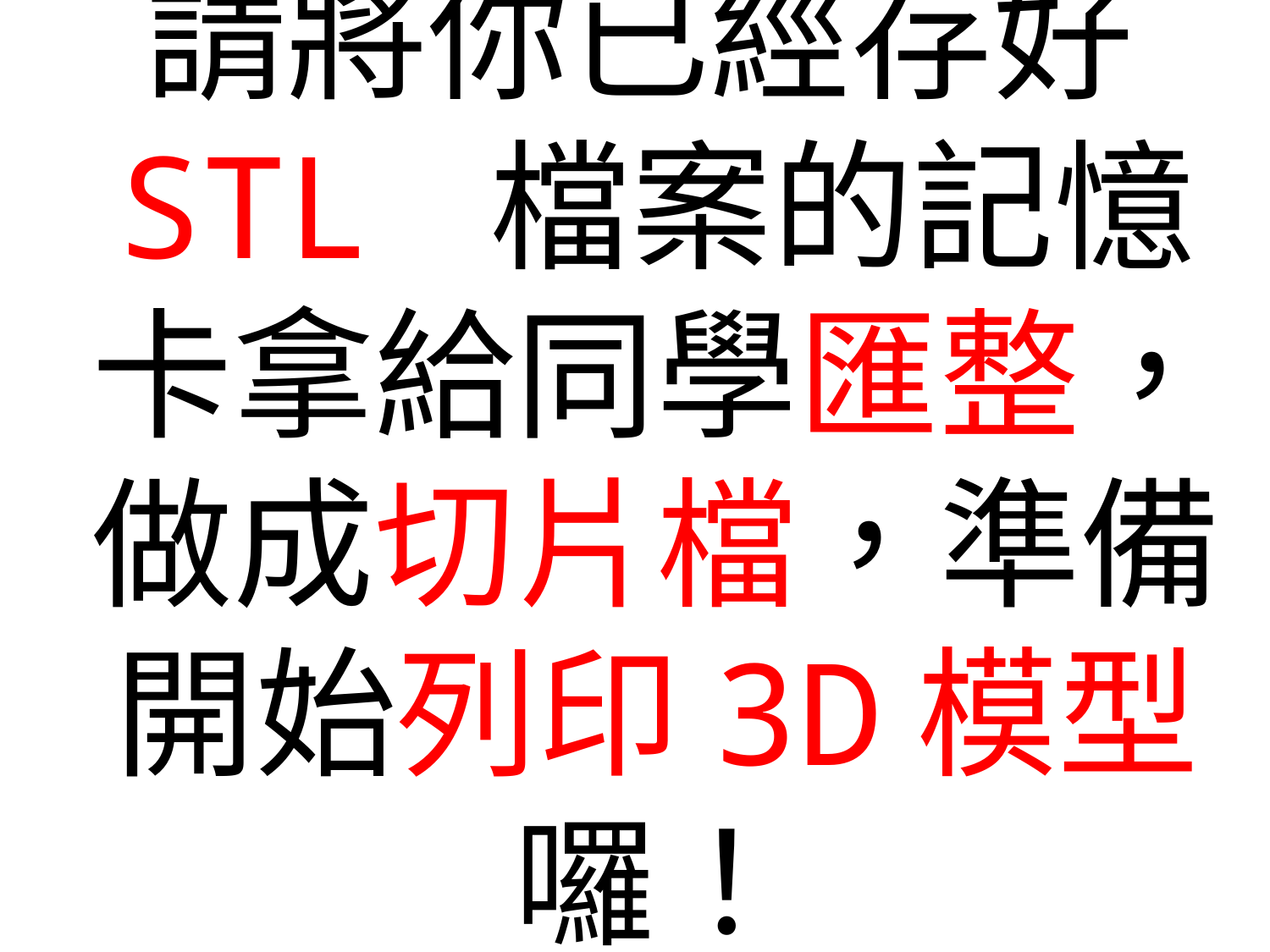

# 請將你已經存好STL 檔案的記憶卡拿給同學匯整，做成切片檔，準備開始列印3D模型囉！